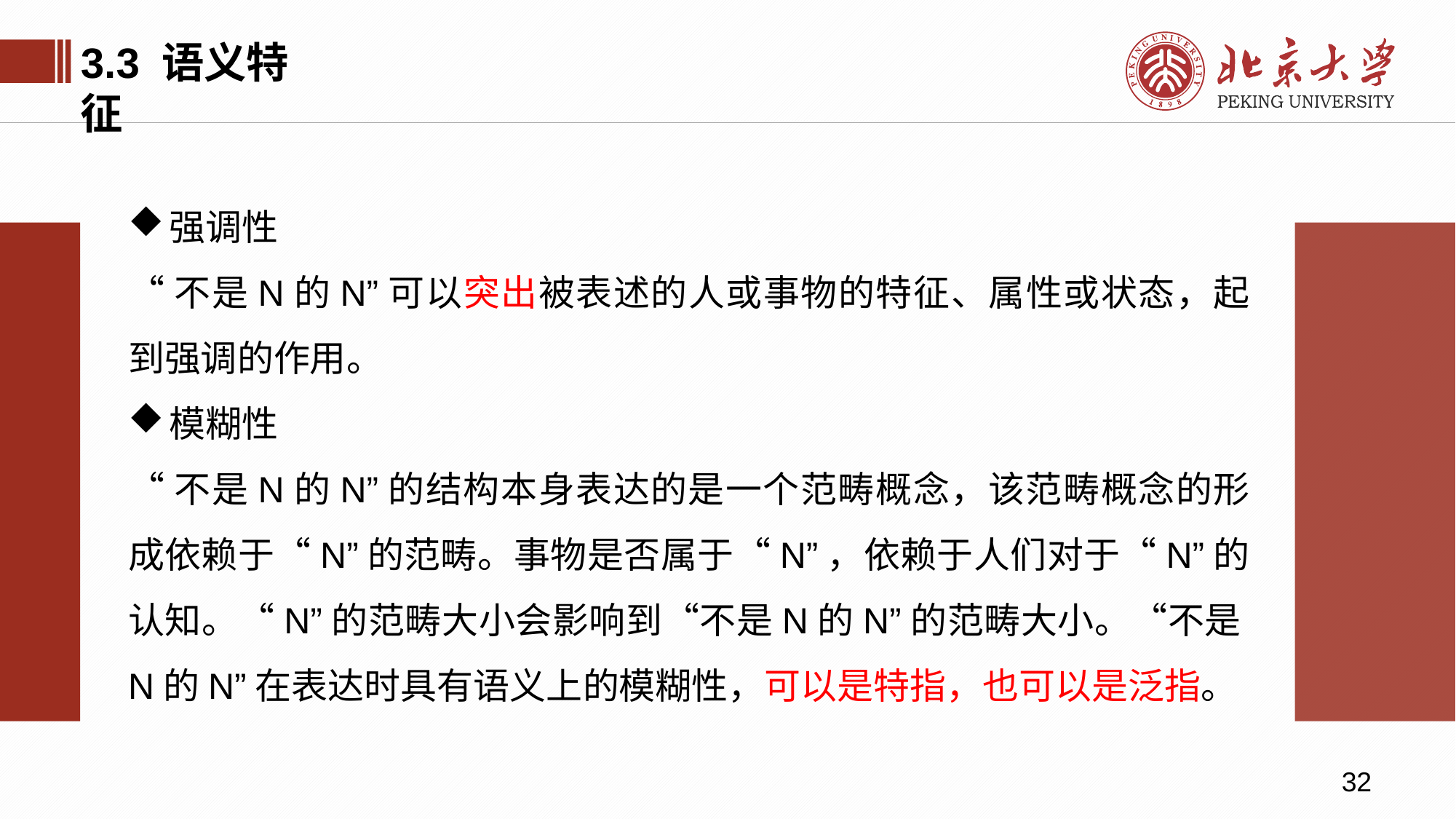

3.3 语义特征
强调性
“不是N的N”可以突出被表述的人或事物的特征、属性或状态，起到强调的作用。
模糊性
“不是N的N”的结构本身表达的是一个范畴概念，该范畴概念的形成依赖于“N”的范畴。事物是否属于“N”，依赖于人们对于“N”的认知。“N”的范畴大小会影响到“不是N的N”的范畴大小。“不是N的N”在表达时具有语义上的模糊性，可以是特指，也可以是泛指。
32